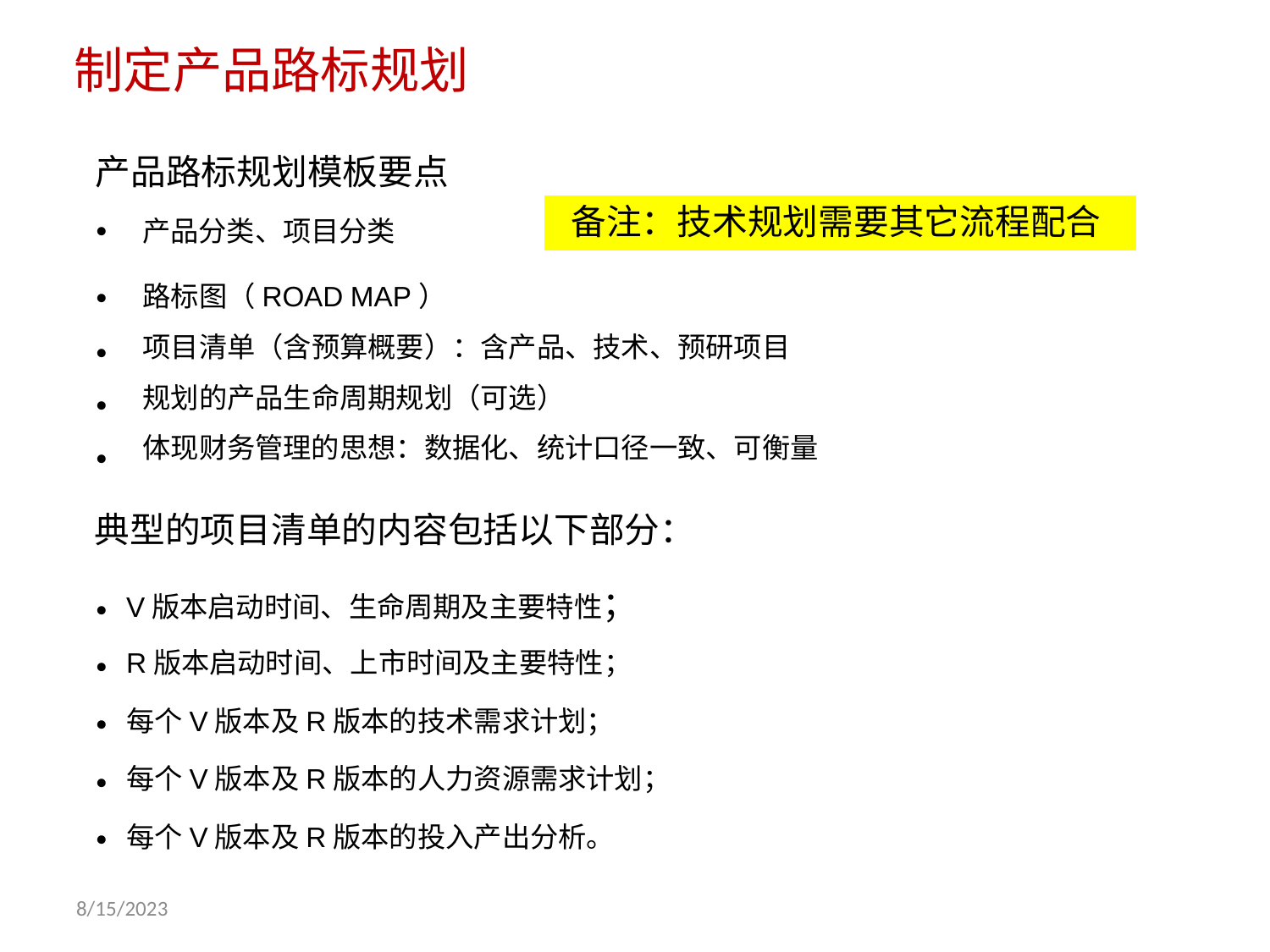

制定产品路标规划

	产品路标规划模板要点

备注：技术规划需要其它流程配合
•
产品分类、项目分类
路标图（ROAD MAP）
项目清单（含预算概要）：含产品、技术、预研项目
规划的产品生命周期规划（可选）
体现财务管理的思想：数据化、统计口径一致、可衡量
•
•
•
•
典型的项目清单的内容包括以下部分：
V版本启动时间、生命周期及主要特性；

R版本启动时间、上市时间及主要特性；

每个V版本及R版本的技术需求计划；

每个V版本及R版本的人力资源需求计划；

每个V版本及R版本的投入产出分析。
•

•

•

•

•
8/15/2023